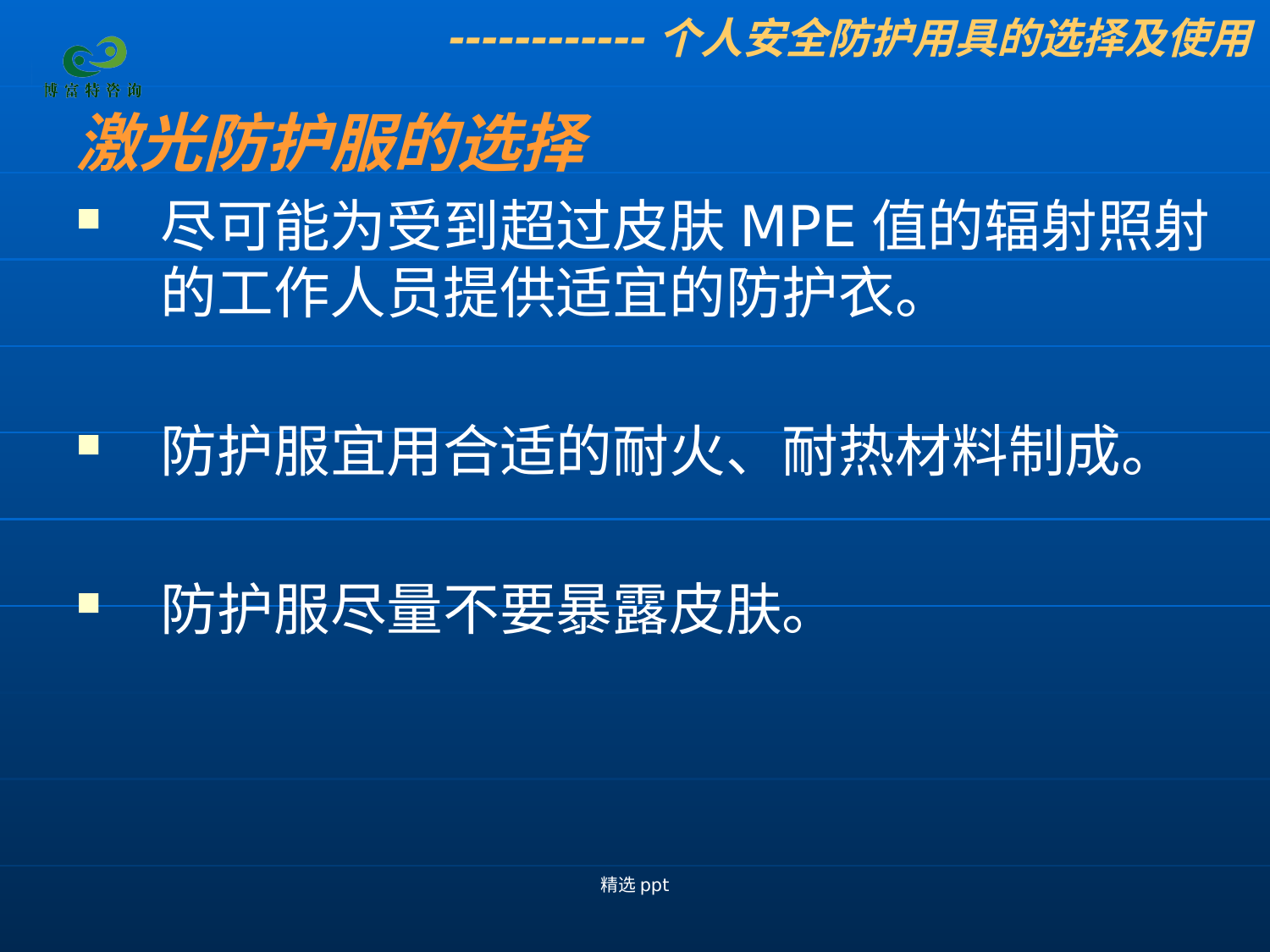

------------个人安全防护用具的选择及使用
激光防护服的选择
尽可能为受到超过皮肤MPE值的辐射照射的工作人员提供适宜的防护衣。

防护服宜用合适的耐火、耐热材料制成。

防护服尽量不要暴露皮肤。

62
精选ppt